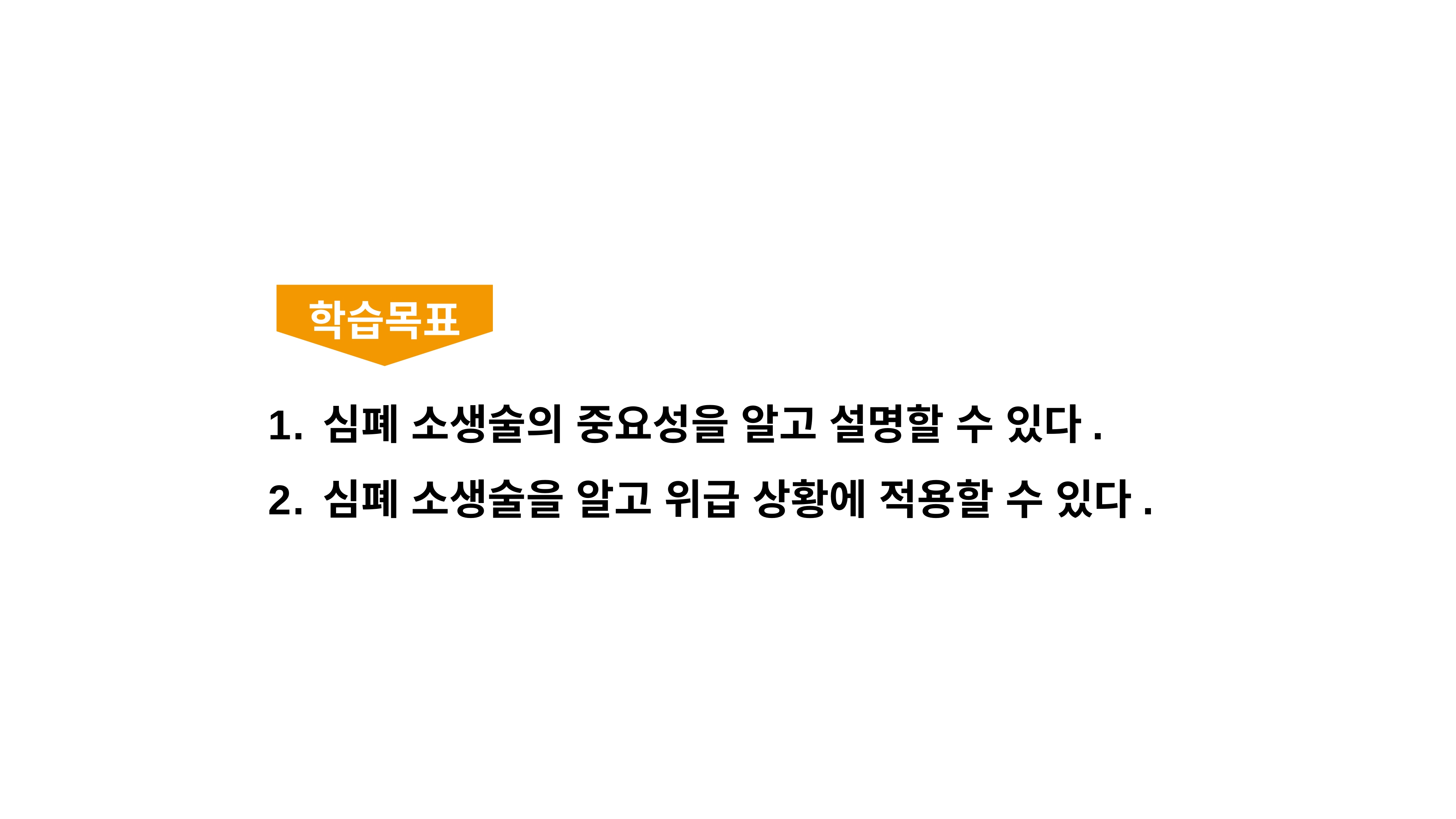

학습목표
심폐 소생술의 중요성을 알고 설명할 수 있다.
심폐 소생술을 알고 위급 상황에 적용할 수 있다.